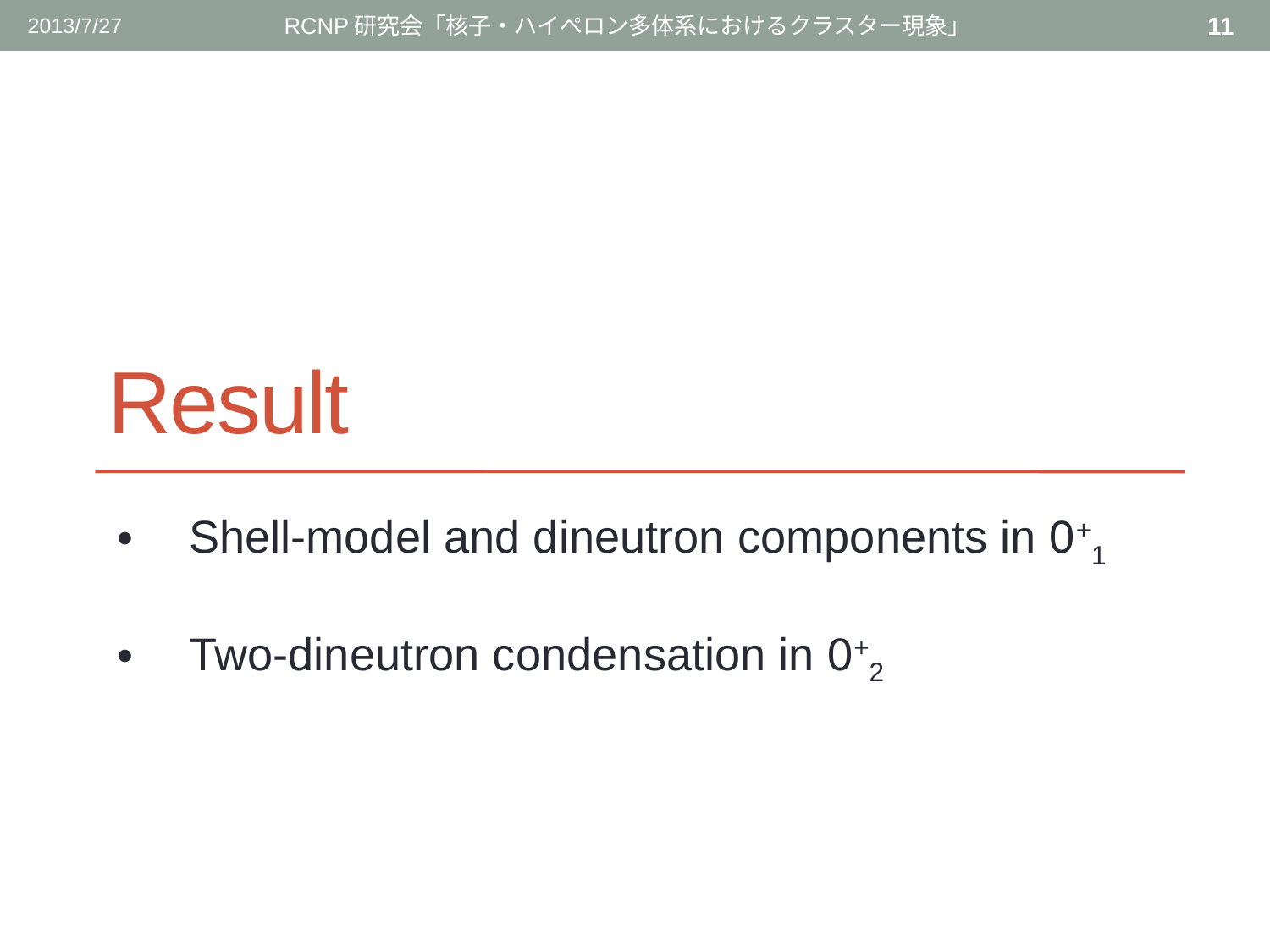

2013/7/27
RCNP研究会「核子・ハイペロン多体系におけるクラスター現象」
11
# Result
Shell-model and dineutron components in 0+1

Two-dineutron condensation in 0+2